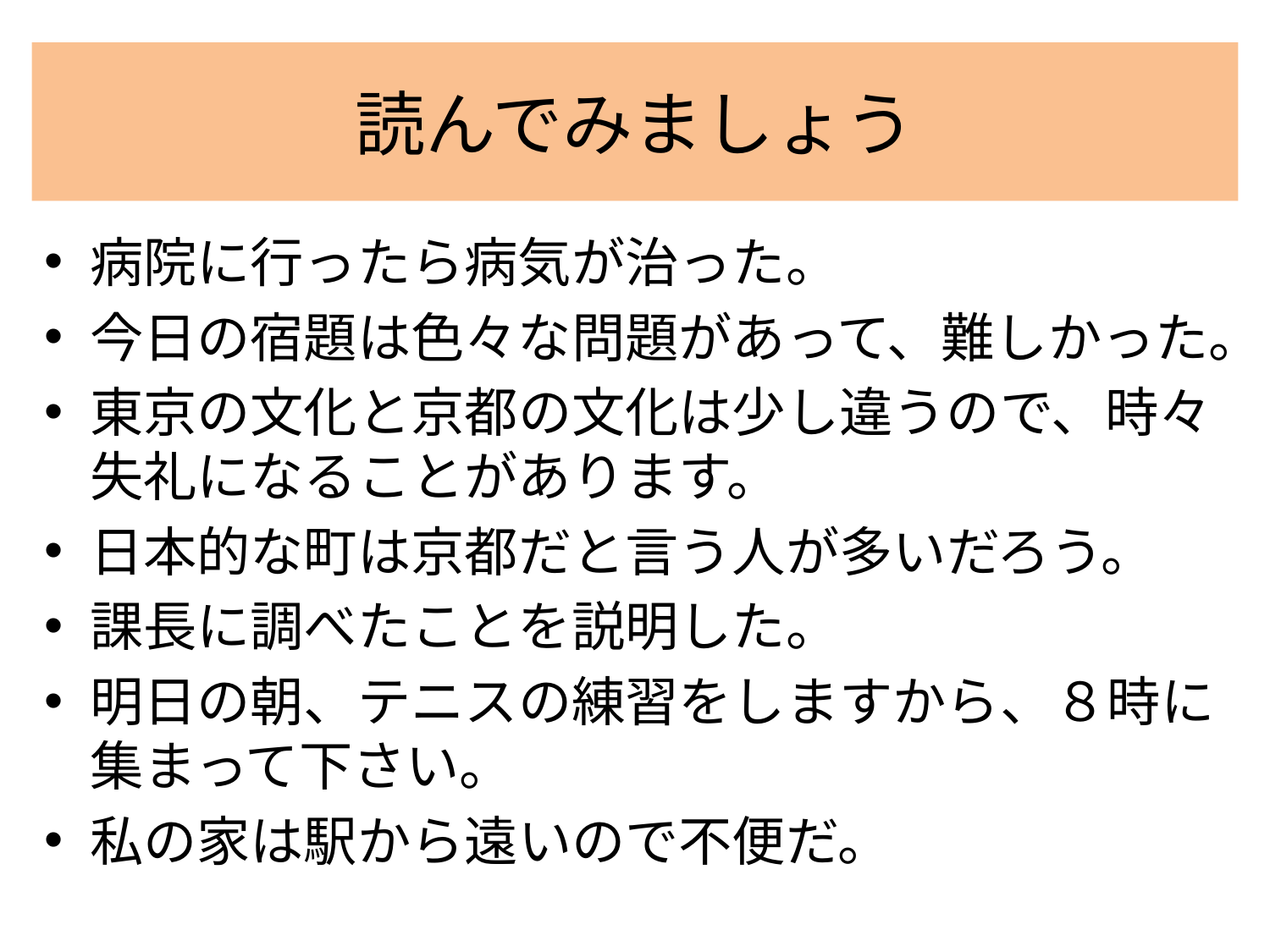

# 読んでみましょう
病院に行ったら病気が治った。
今日の宿題は色々な問題があって、難しかった。
東京の文化と京都の文化は少し違うので、時々失礼になることがあります。
日本的な町は京都だと言う人が多いだろう。
課長に調べたことを説明した。
明日の朝、テニスの練習をしますから、８時に集まって下さい。
私の家は駅から遠いので不便だ。